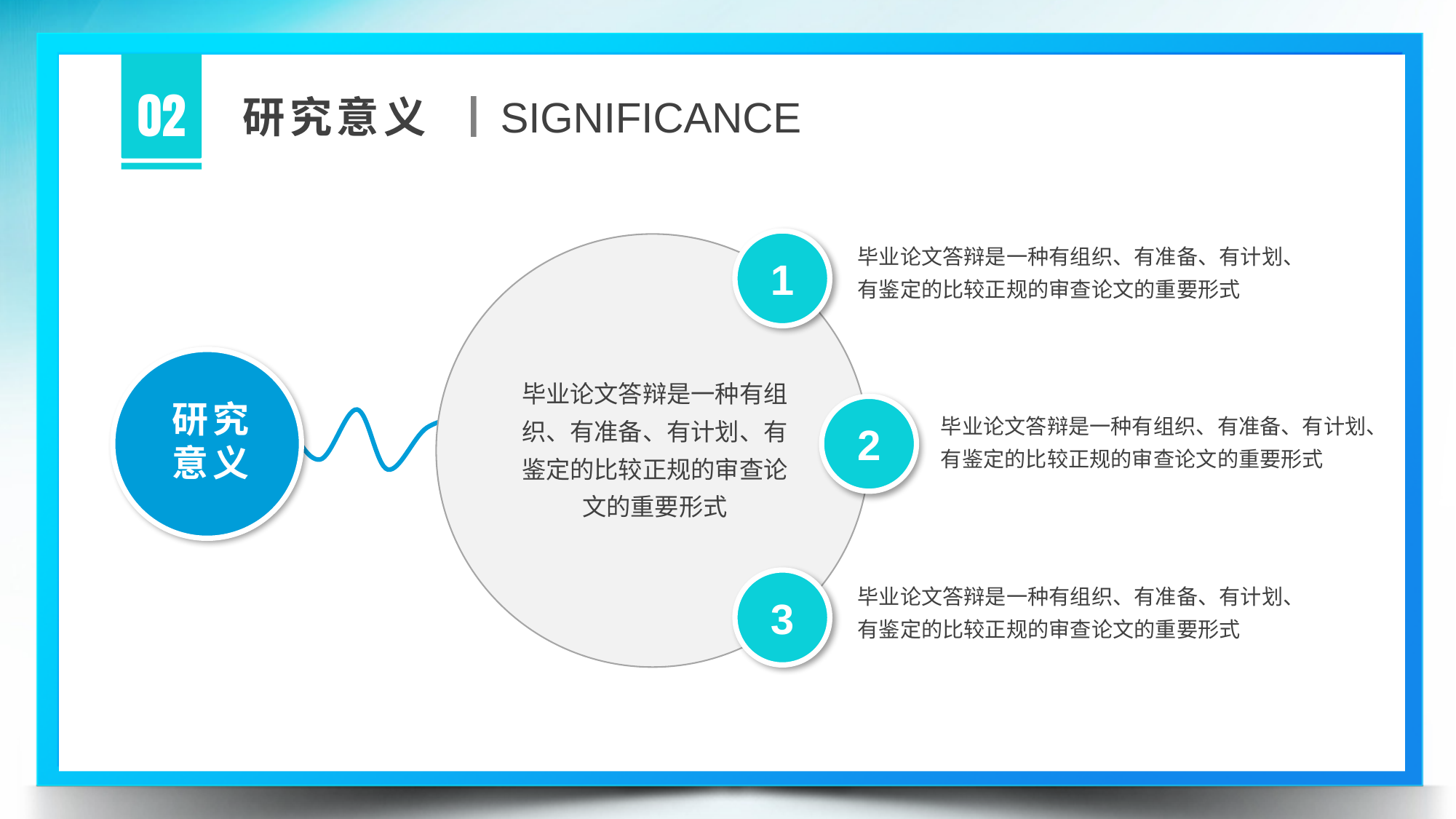

02

研究意义
SIGNIFICANCE

毕业论文答辩是一种有组织、有准备、有计划、有鉴定的比较正规的审查论文的重要形式
1

毕业论文答辩是一种有组织、有准备、有计划、有鉴定的比较正规的审查论文的重要形式
2
研究
意义
毕业论文答辩是一种有组织、有准备、有计划、有鉴定的比较正规的审查论文的重要形式

毕业论文答辩是一种有组织、有准备、有计划、有鉴定的比较正规的审查论文的重要形式
3